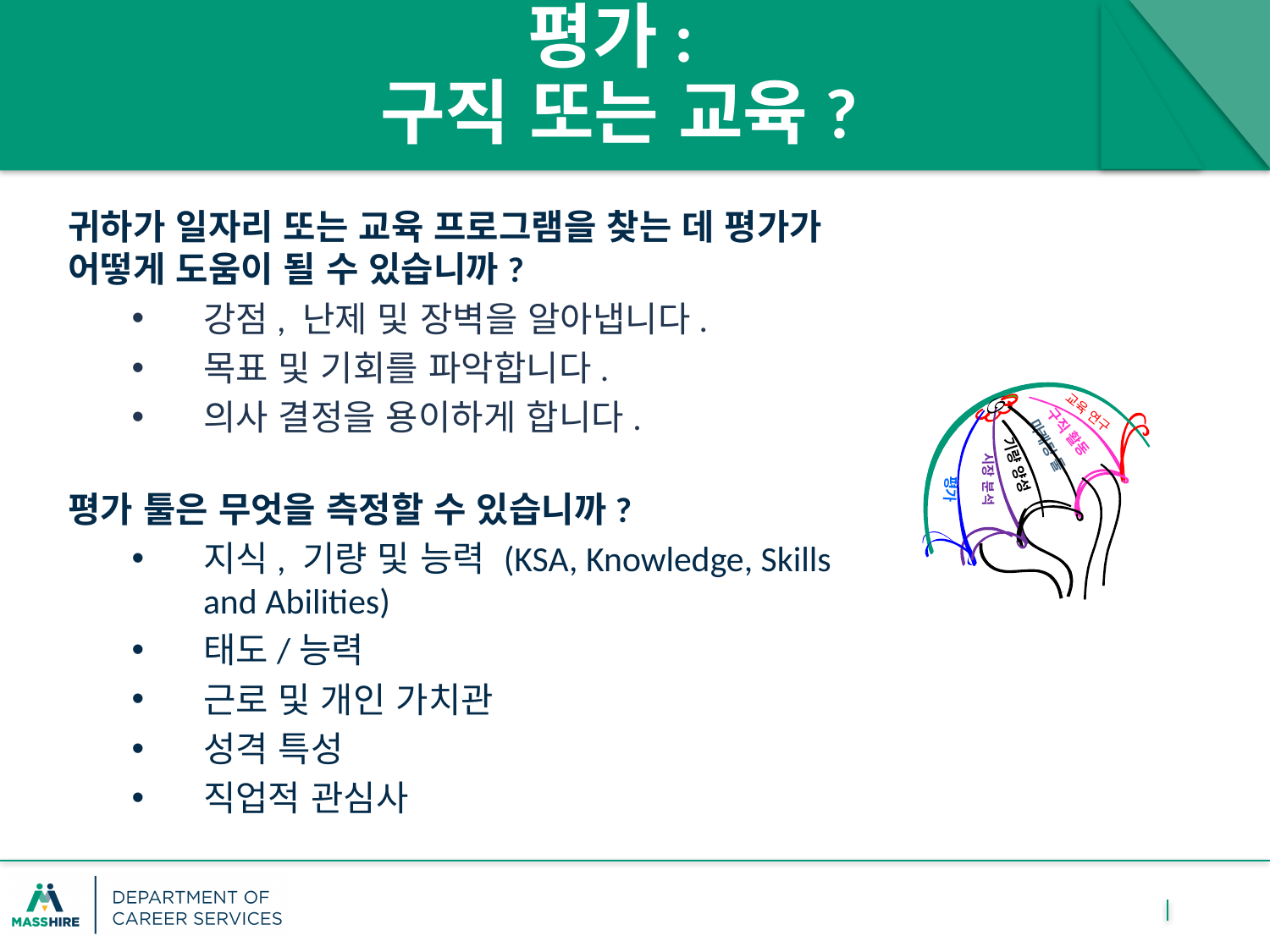

평가:
구직 또는 교육?
귀하가 일자리 또는 교육 프로그램을 찾는 데 평가가 어떻게 도움이 될 수 있습니까?
강점, 난제 및 장벽을 알아냅니다.
목표 및 기회를 파악합니다.
의사 결정을 용이하게 합니다.

평가 툴은 무엇을 측정할 수 있습니까?
지식, 기량 및 능력 (KSA, Knowledge, Skills and Abilities)
태도/능력
근로 및 개인 가치관
성격 특성
직업적 관심사

구직 활동
마케팅 툴
교육 연구
기량 양성
  시장 분석
평가